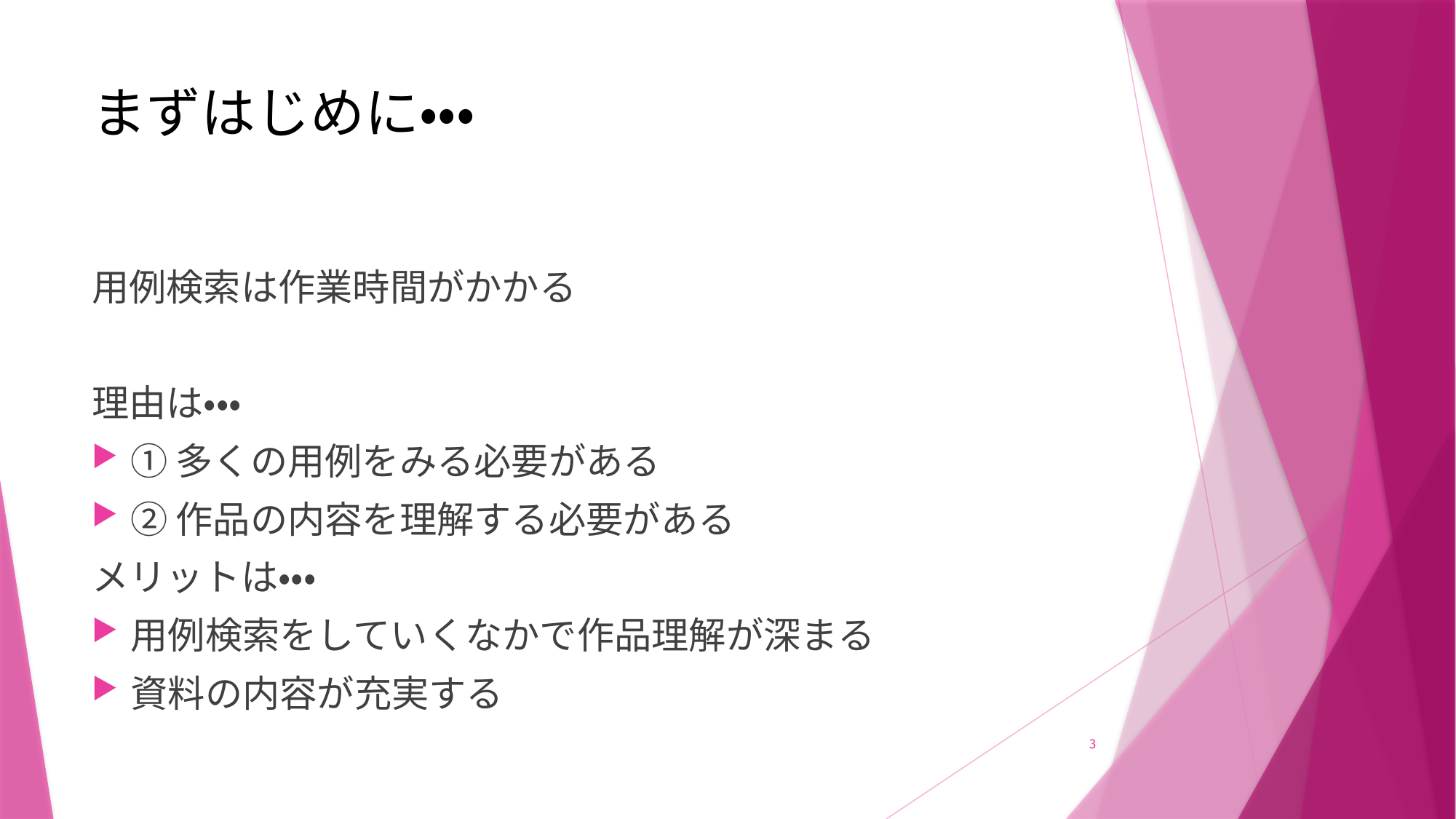

# まずはじめに・・・
用例検索は作業時間がかかる

理由は・・・
➀多くの用例をみる必要がある
②作品の内容を理解する必要がある
メリットは・・・
用例検索をしていくなかで作品理解が深まる
資料の内容が充実する
3